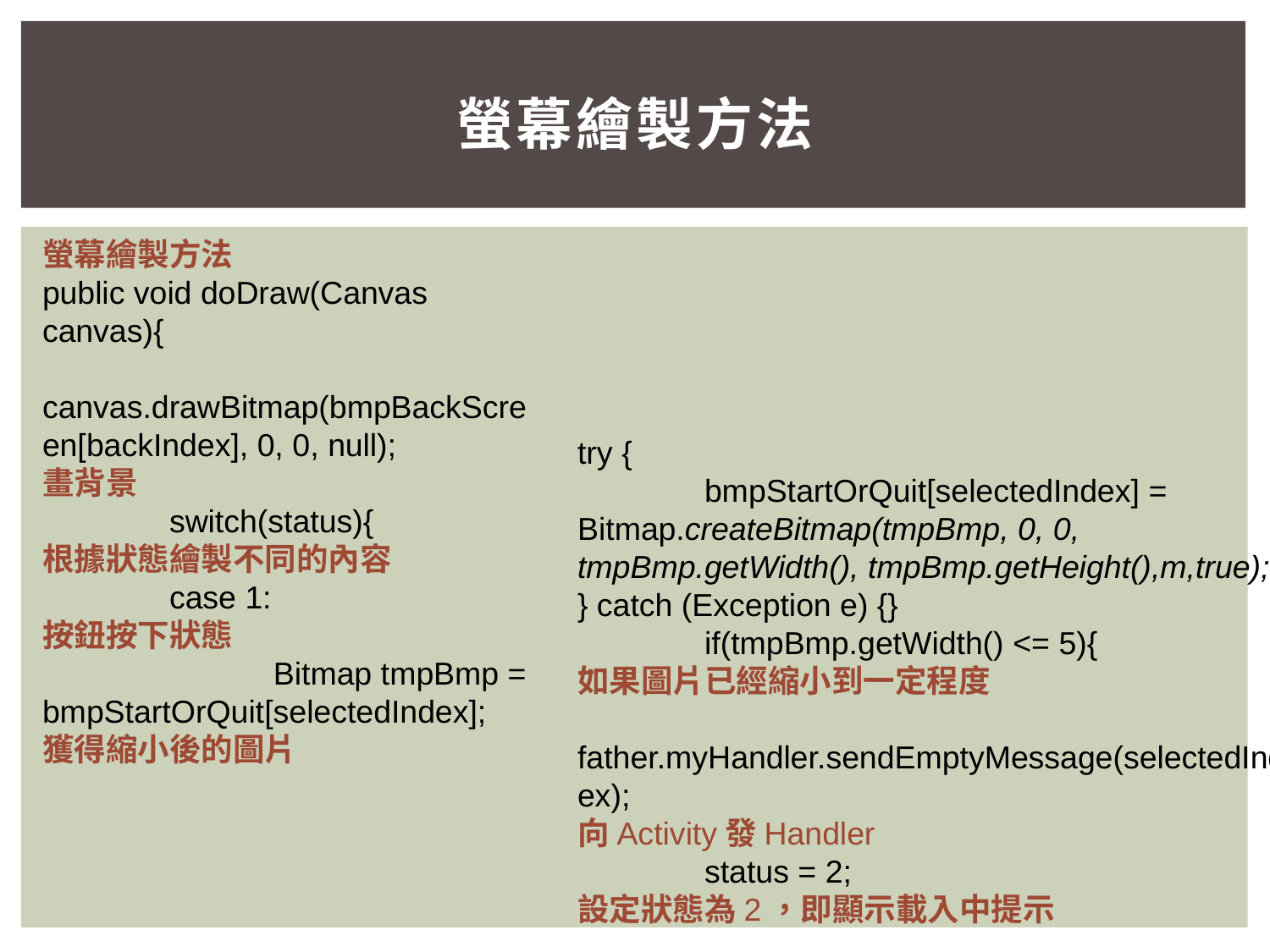

# 螢幕繪製方法
螢幕繪製方法
public void doDraw(Canvas canvas){
	canvas.drawBitmap(bmpBackScreen[backIndex], 0, 0, null);
畫背景
	switch(status){
根據狀態繪製不同的內容
 	case 1:
按鈕按下狀態
                          Bitmap tmpBmp = bmpStartOrQuit[selectedIndex];
獲得縮小後的圖片
try {
	bmpStartOrQuit[selectedIndex] = 	Bitmap.createBitmap(tmpBmp, 0, 0, 	tmpBmp.getWidth(), tmpBmp.getHeight(),m,true);
} catch (Exception e) {}
	if(tmpBmp.getWidth() <= 5){
如果圖片已經縮小到一定程度
	father.myHandler.sendEmptyMessage(selectedIndex);
向Activity發Handler
	status = 2;
設定狀態為2，即顯示載入中提示